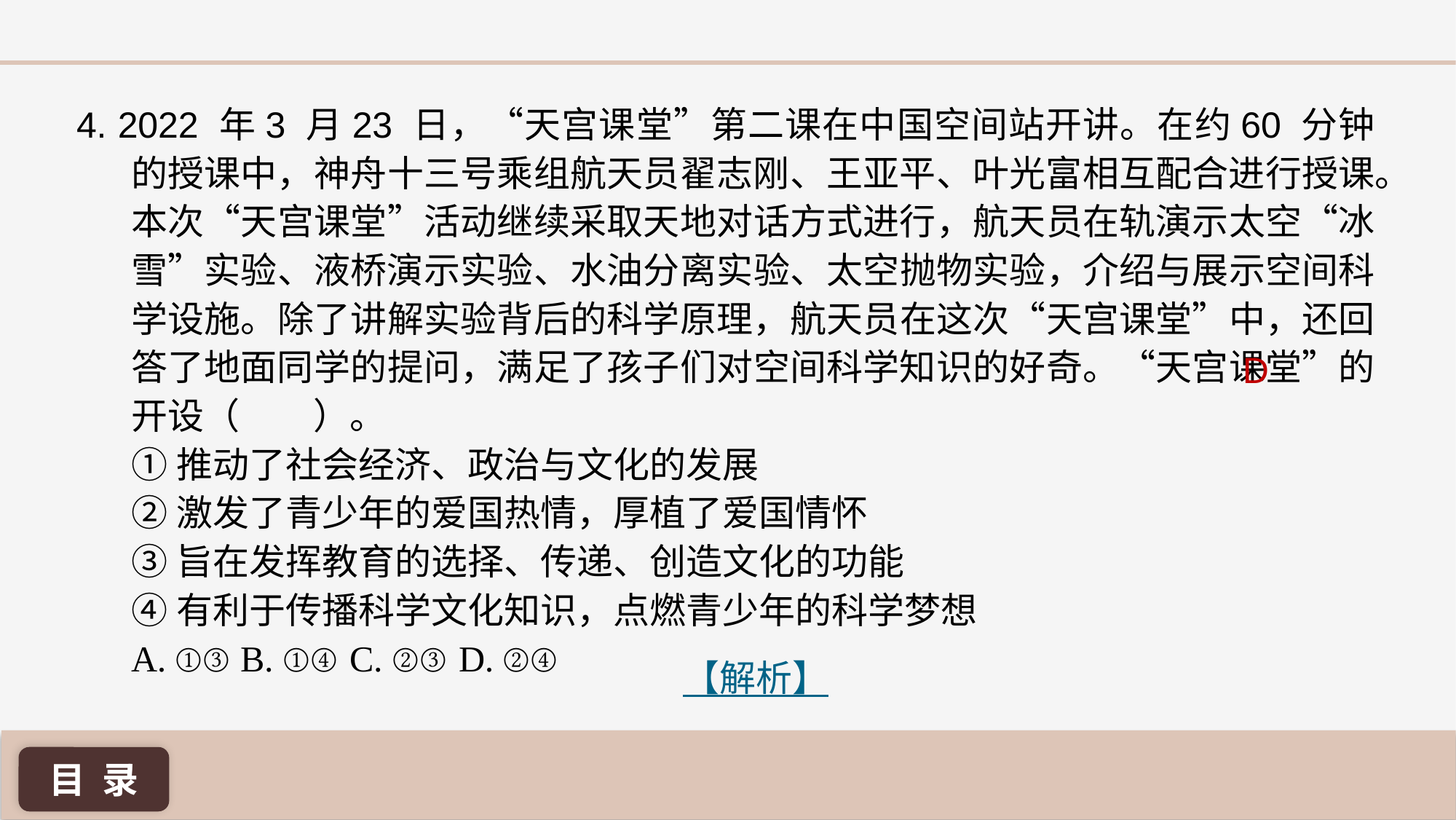

4. 2022 年3 月23 日，“天宫课堂”第二课在中国空间站开讲。在约60 分钟的授课中，神舟十三号乘组航天员翟志刚、王亚平、叶光富相互配合进行授课。本次“天宫课堂”活动继续采取天地对话方式进行，航天员在轨演示太空“冰雪”实验、液桥演示实验、水油分离实验、太空抛物实验，介绍与展示空间科学设施。除了讲解实验背后的科学原理，航天员在这次“天宫课堂”中，还回答了地面同学的提问，满足了孩子们对空间科学知识的好奇。“天宫课堂”的开设（         ）。
①推动了社会经济、政治与文化的发展
②激发了青少年的爱国热情，厚植了爱国情怀
③旨在发挥教育的选择、传递、创造文化的功能
④有利于传播科学文化知识，点燃青少年的科学梦想
A. ①③ 	B. ①④ 	C. ②③ 	D. ②④
D
【解析】